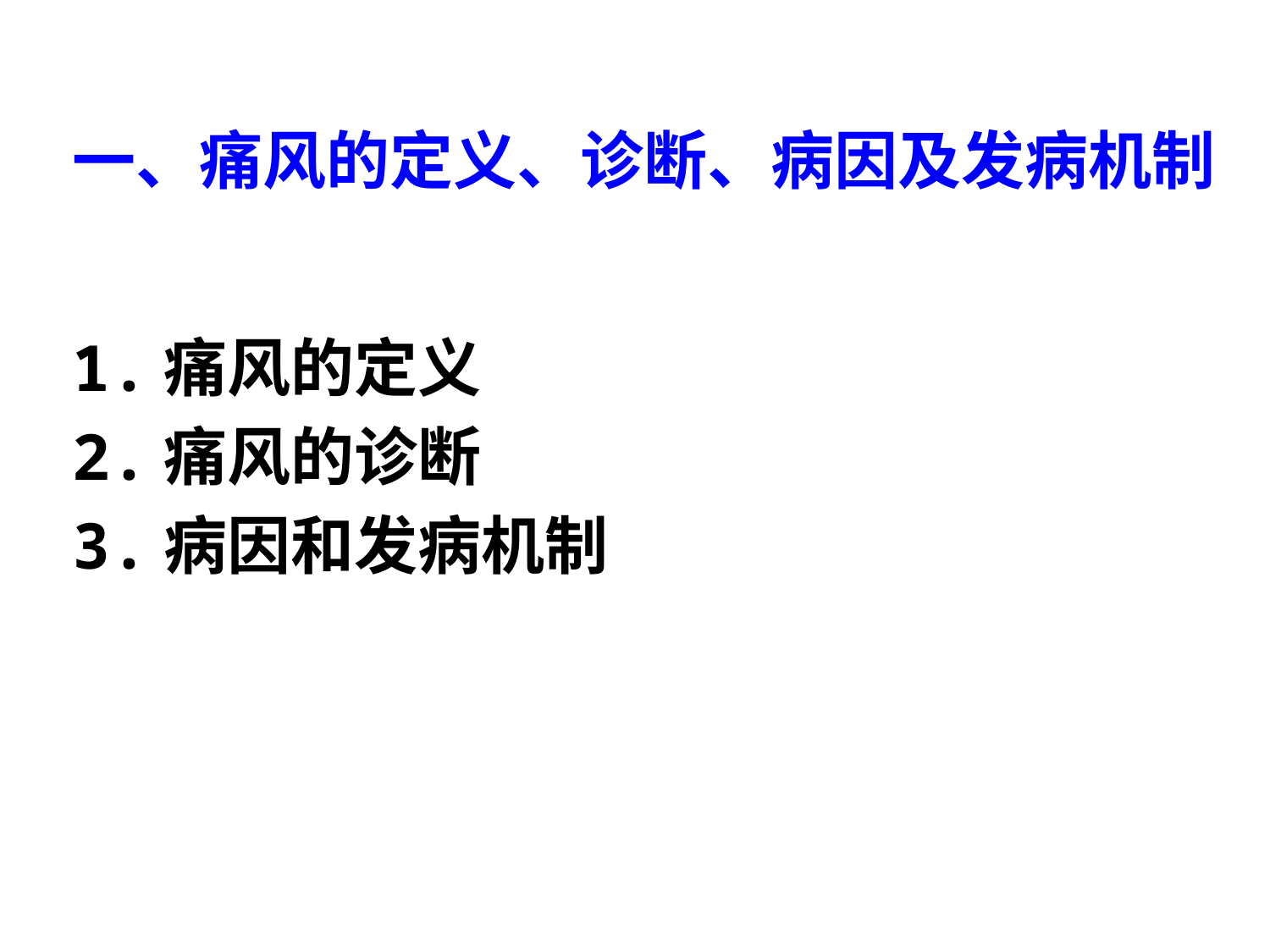

# 一、痛风的定义、诊断、病因及发病机制

1.痛风的定义
2.痛风的诊断
3.病因和发病机制